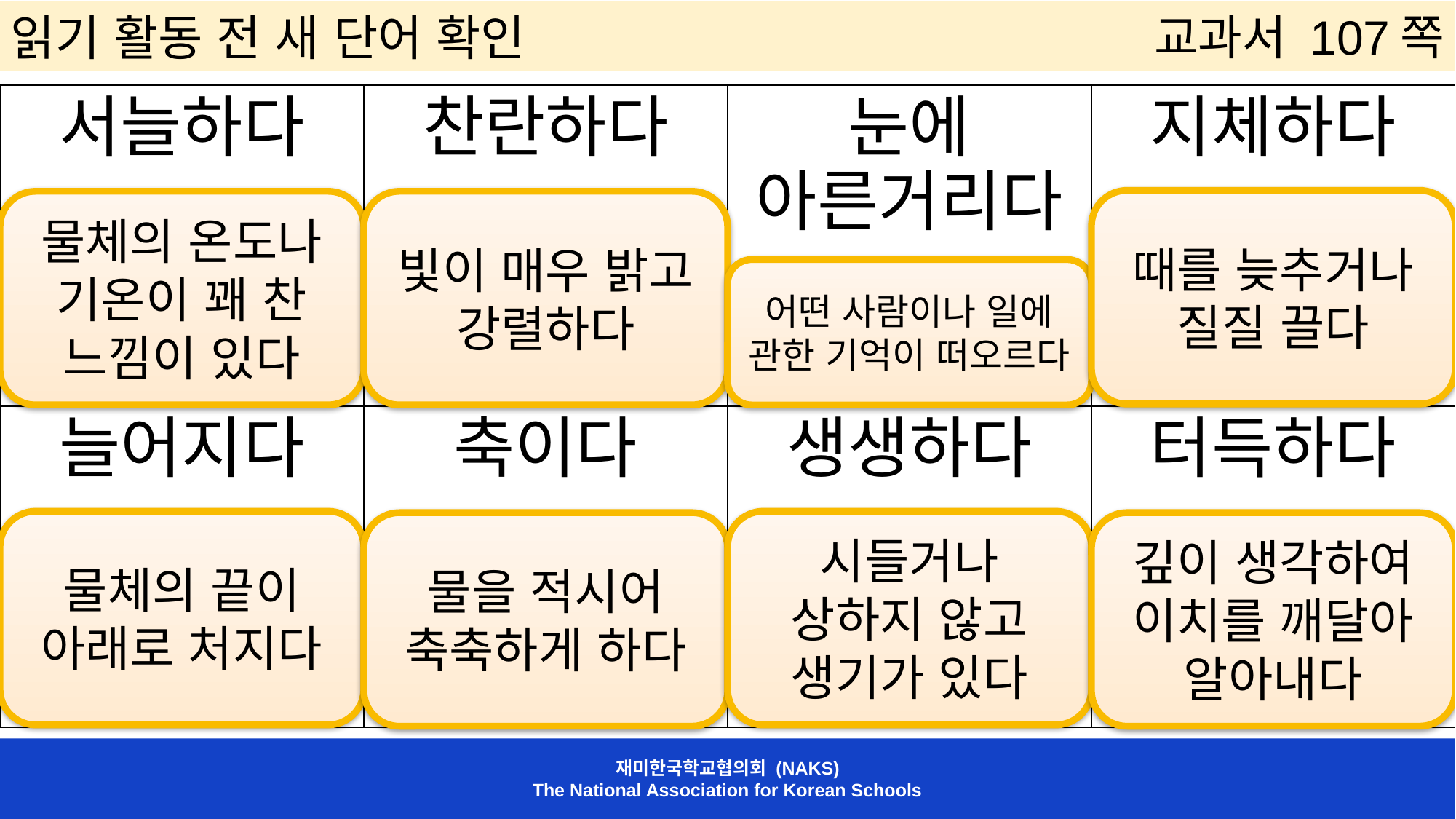

읽기 활동 전 새 단어 확인
교과서 107쪽
| 서늘하다 | 찬란하다 | 눈에 아른거리다 | 지체하다 |
| --- | --- | --- | --- |
| 늘어지다 | 축이다 | 생생하다 | 터득하다 |
때를 늦추거나 질질 끌다
빛이 매우 밝고 강렬하다
물체의 온도나 기온이 꽤 찬 느낌이 있다
어떤 사람이나 일에 관한 기억이 떠오르다
물체의 끝이 아래로 처지다
시들거나 상하지 않고 생기가 있다
깊이 생각하여 이치를 깨달아 알아내다
물을 적시어 축축하게 하다
재미한국학교협의회 (NAKS)
The National Association for Korean Schools